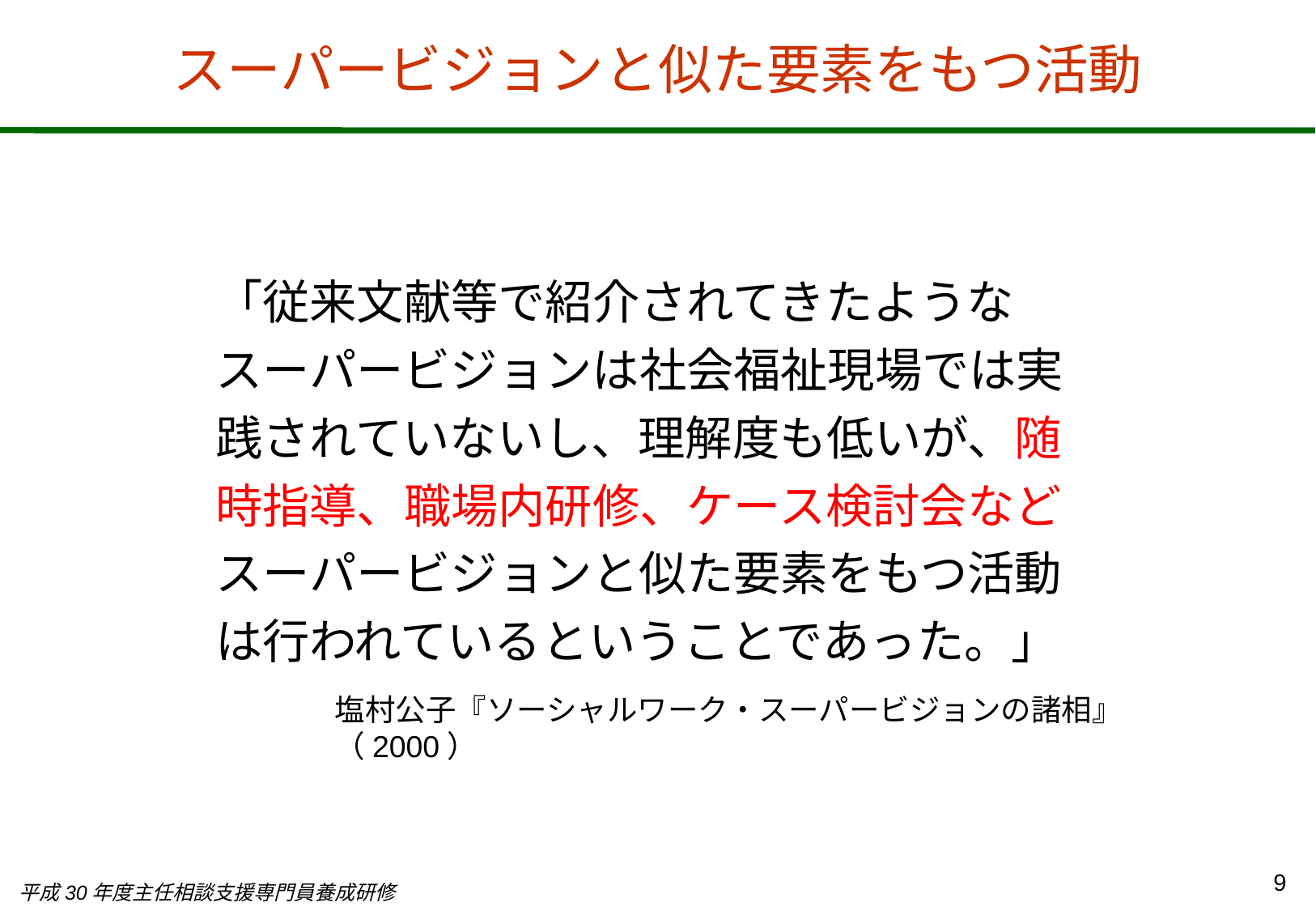

スーパービジョンと似た要素をもつ活動

「従来文献等で紹介されてきたようなスーパービジョンは社会福祉現場では実践されていないし、理解度も低いが、随時指導、職場内研修、ケース検討会などスーパービジョンと似た要素をもつ活動は行われているということであった。」
塩村公子『ソーシャルワーク・スーパービジョンの諸相』（2000）
9
平成30年度主任相談支援専門員養成研修